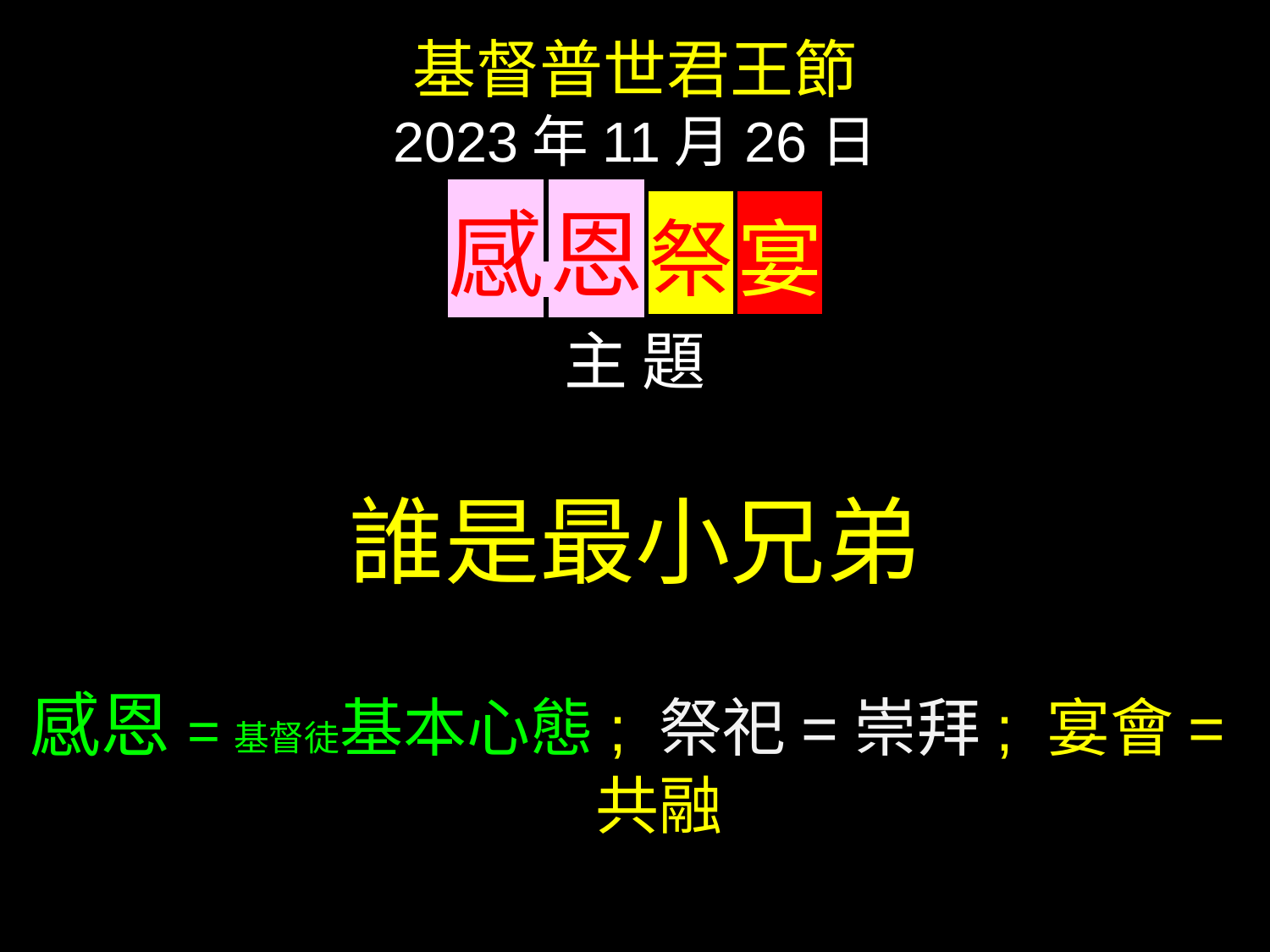

基督普世君王節
2023年11月26日
感 恩 祭 宴

主 題

誰是最小兄弟

感恩=基督徒基本心態; 祭祀=崇拜; 宴會=共融